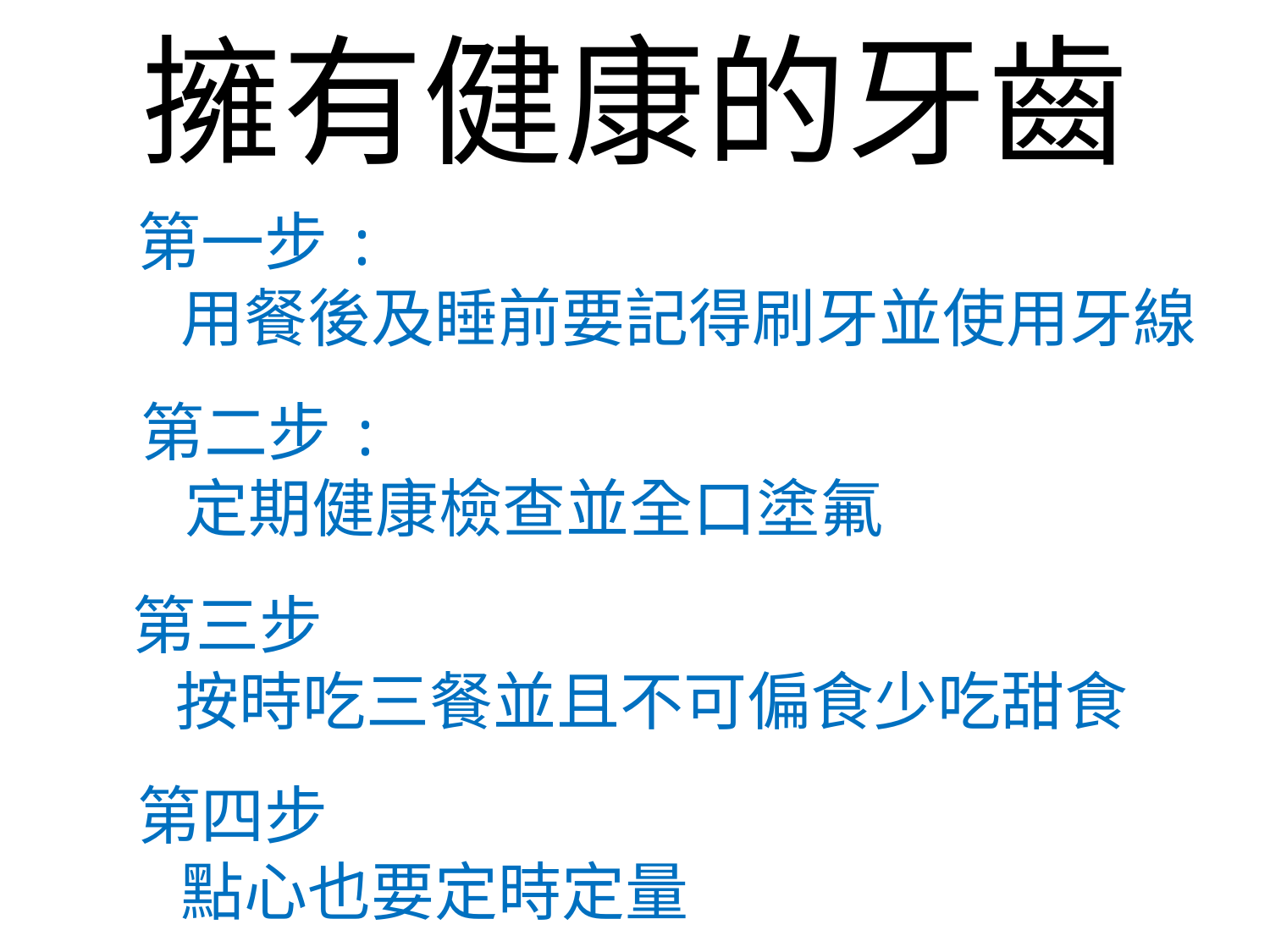

擁有健康的牙齒
第一步:
  用餐後及睡前要記得刷牙並使用牙線
第二步:
  定期健康檢查並全口塗氟
第三步
  按時吃三餐並且不可偏食少吃甜食
第四步
  點心也要定時定量